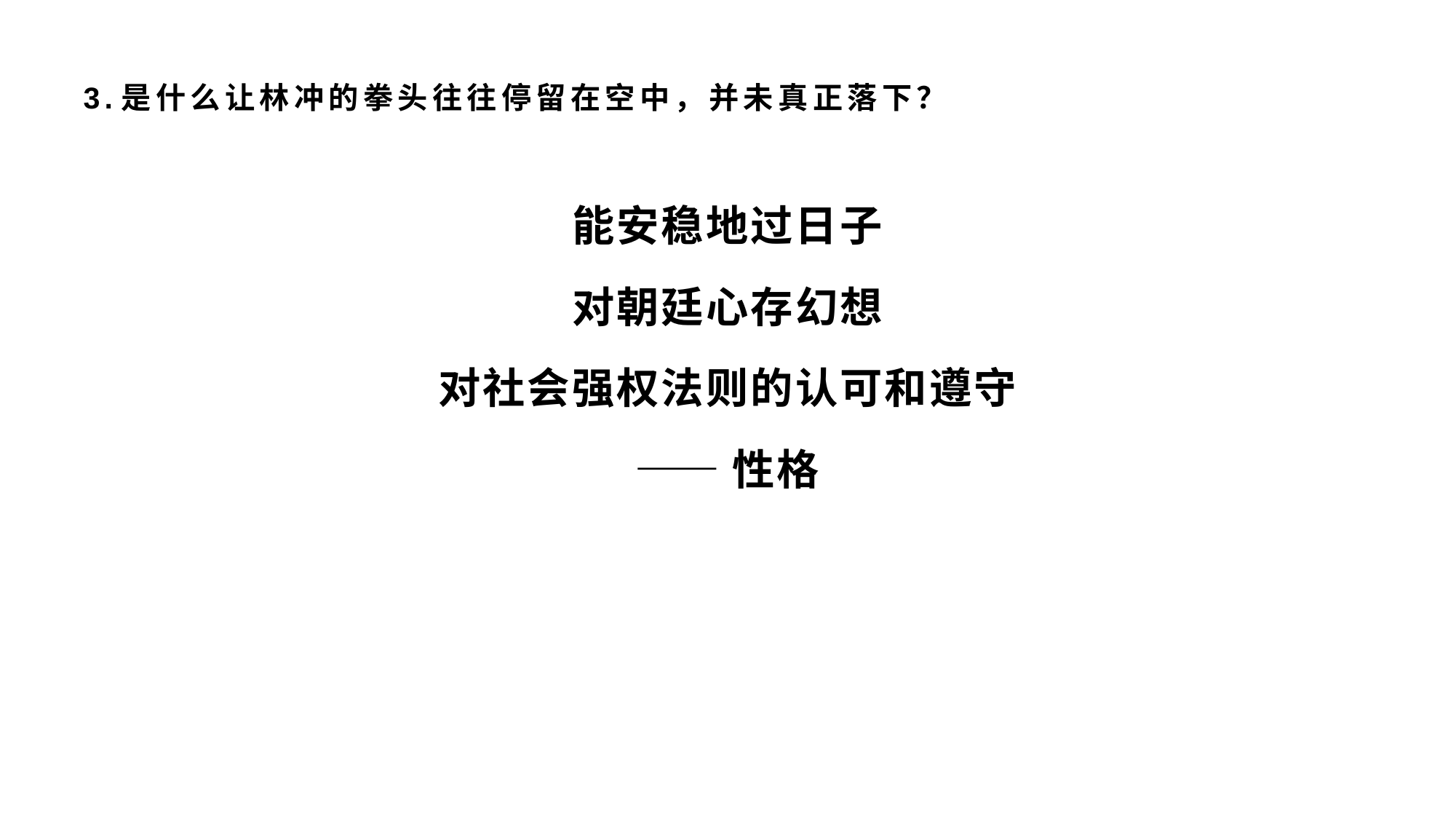

# 3.是什么让林冲的拳头往往停留在空中，并未真正落下？
能安稳地过日子
对朝廷心存幻想
对社会强权法则的认可和遵守
——性格